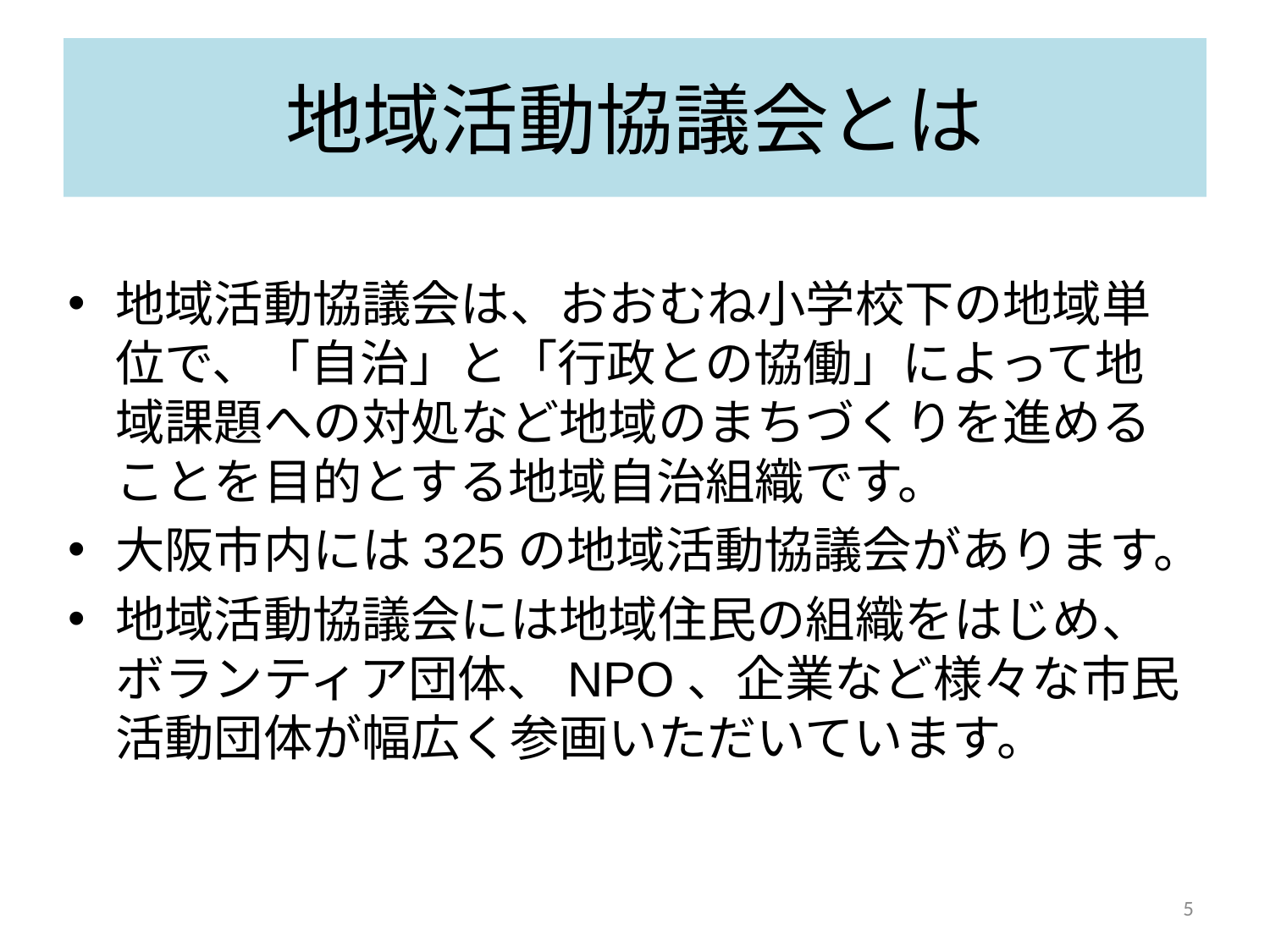

# 地域活動協議会とは
地域活動協議会は、おおむね小学校下の地域単位で、「自治」と「行政との協働」によって地域課題への対処など地域のまちづくりを進めることを目的とする地域自治組織です。」
大阪市内には325の地域活動協議会があります。
地域活動協議会には地域住民の組織をはじめ、ボランティア団体、NPO、企業など様々な市民活動団体が幅広く参画いただいています。

5